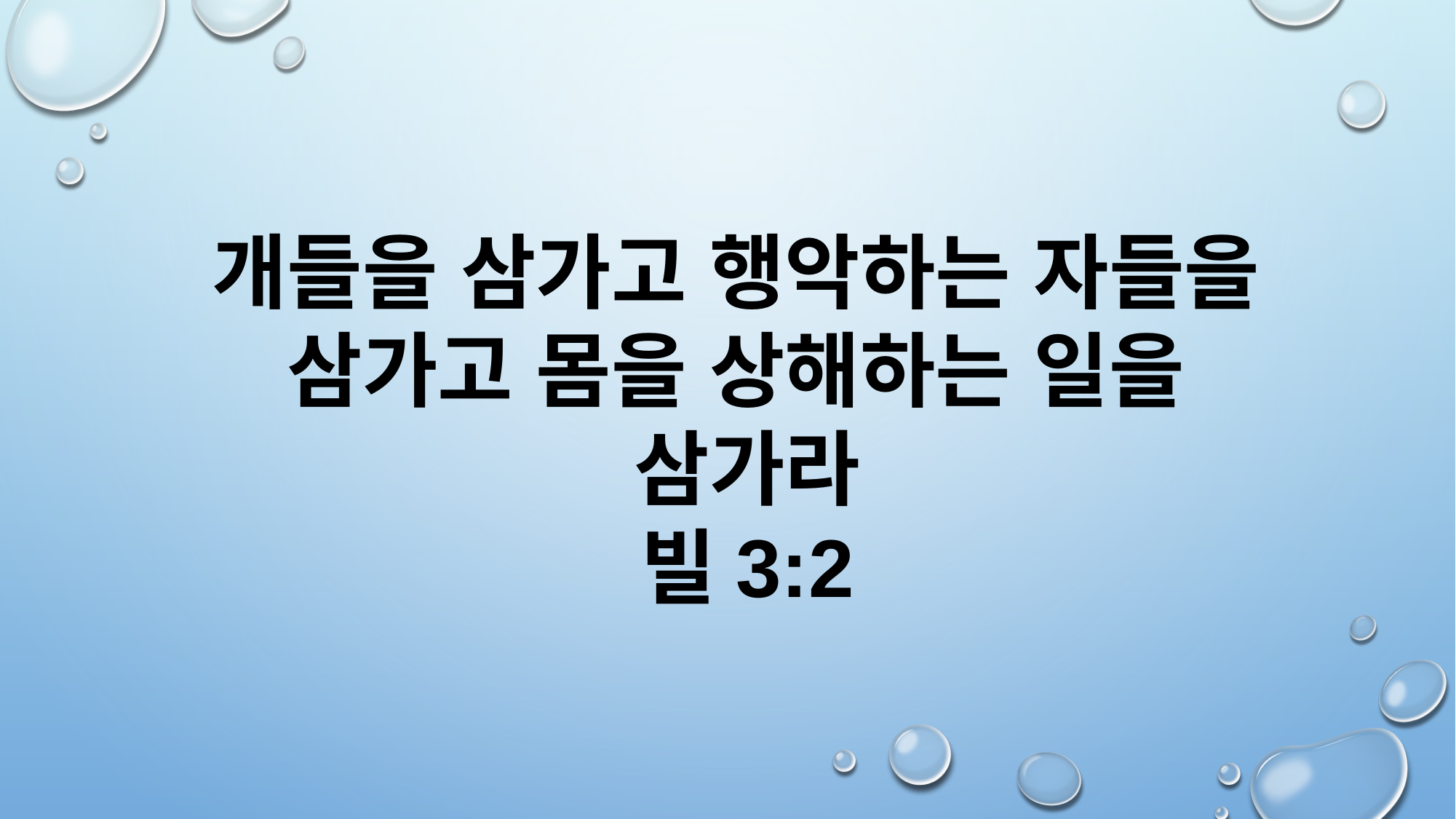

개들을 삼가고 행악하는 자들을
삼가고 몸을 상해하는 일을
삼가라
빌3:2